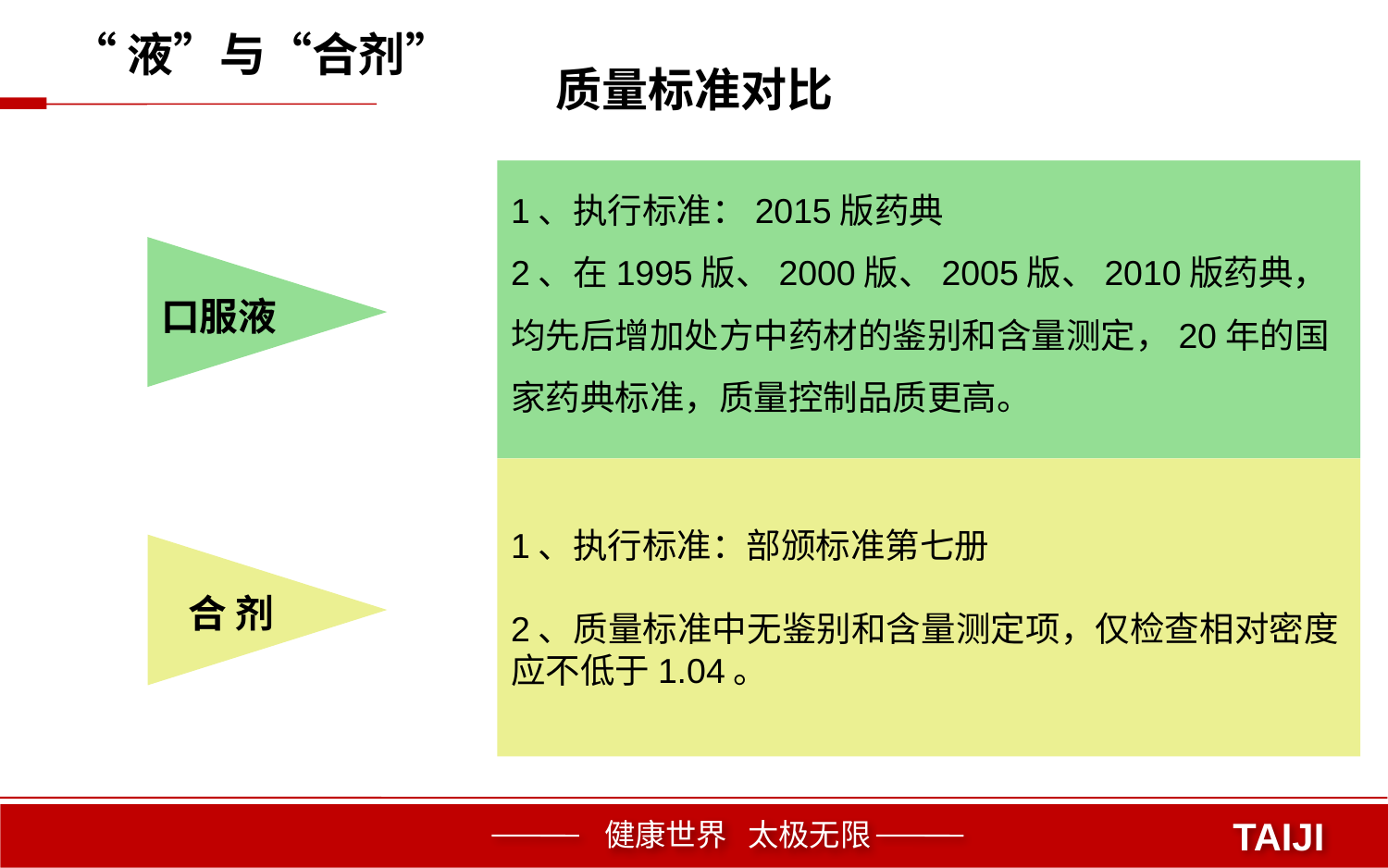

“液”与“合剂”
质量标准对比
1、执行标准：2015版药典
2、在1995版、2000版、2005版、2010版药典，均先后增加处方中药材的鉴别和含量测定，20年的国家药典标准，质量控制品质更高。

口服液
1、执行标准：部颁标准第七册

2、质量标准中无鉴别和含量测定项，仅检查相对密度  应不低于1.04。

合 剂